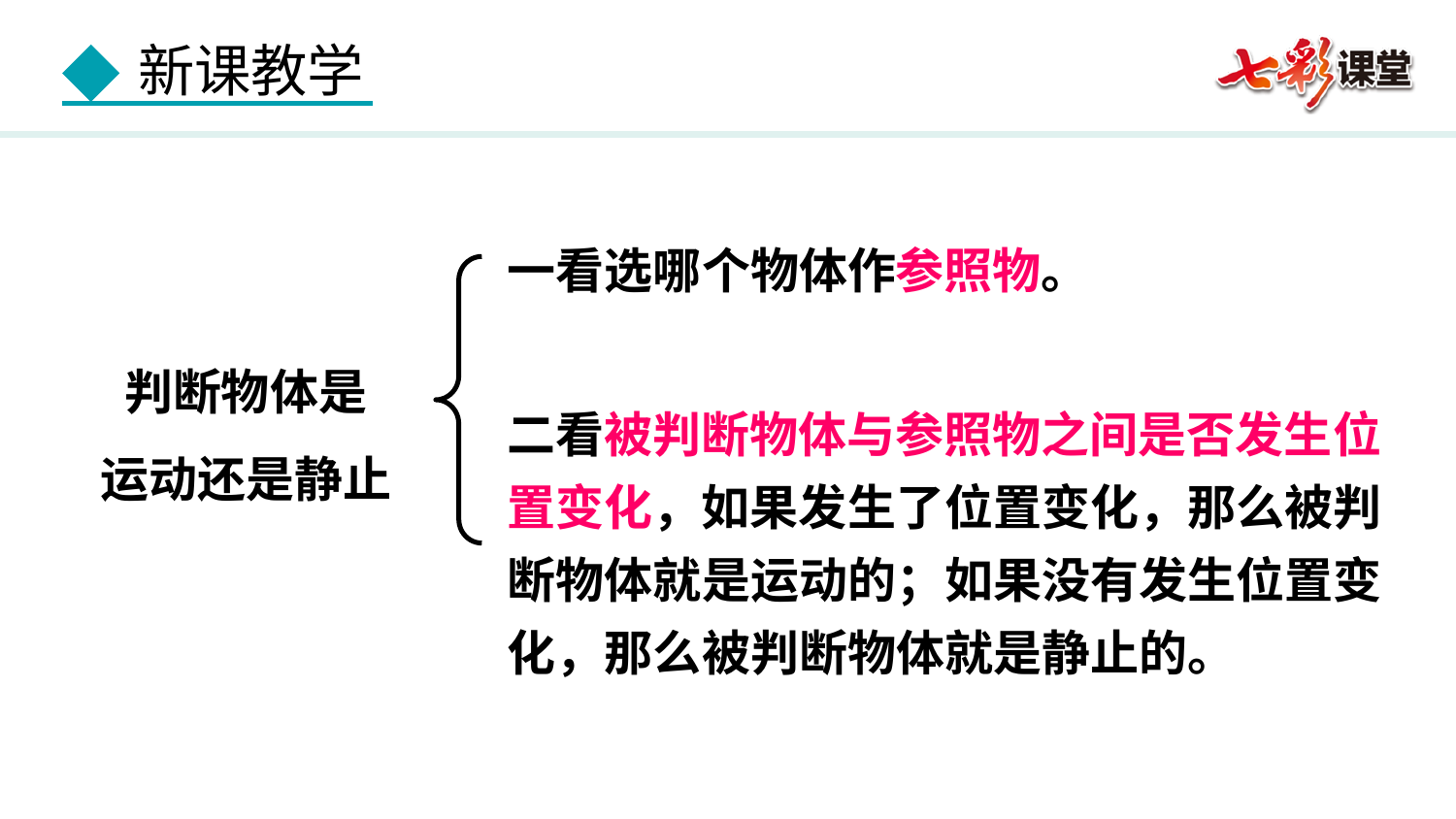

一看选哪个物体作参照物。

判断物体是
运动还是静止
二看被判断物体与参照物之间是否发生位置变化，如果发生了位置变化，那么被判断物体就是运动的；如果没有发生位置变化，那么被判断物体就是静止的。